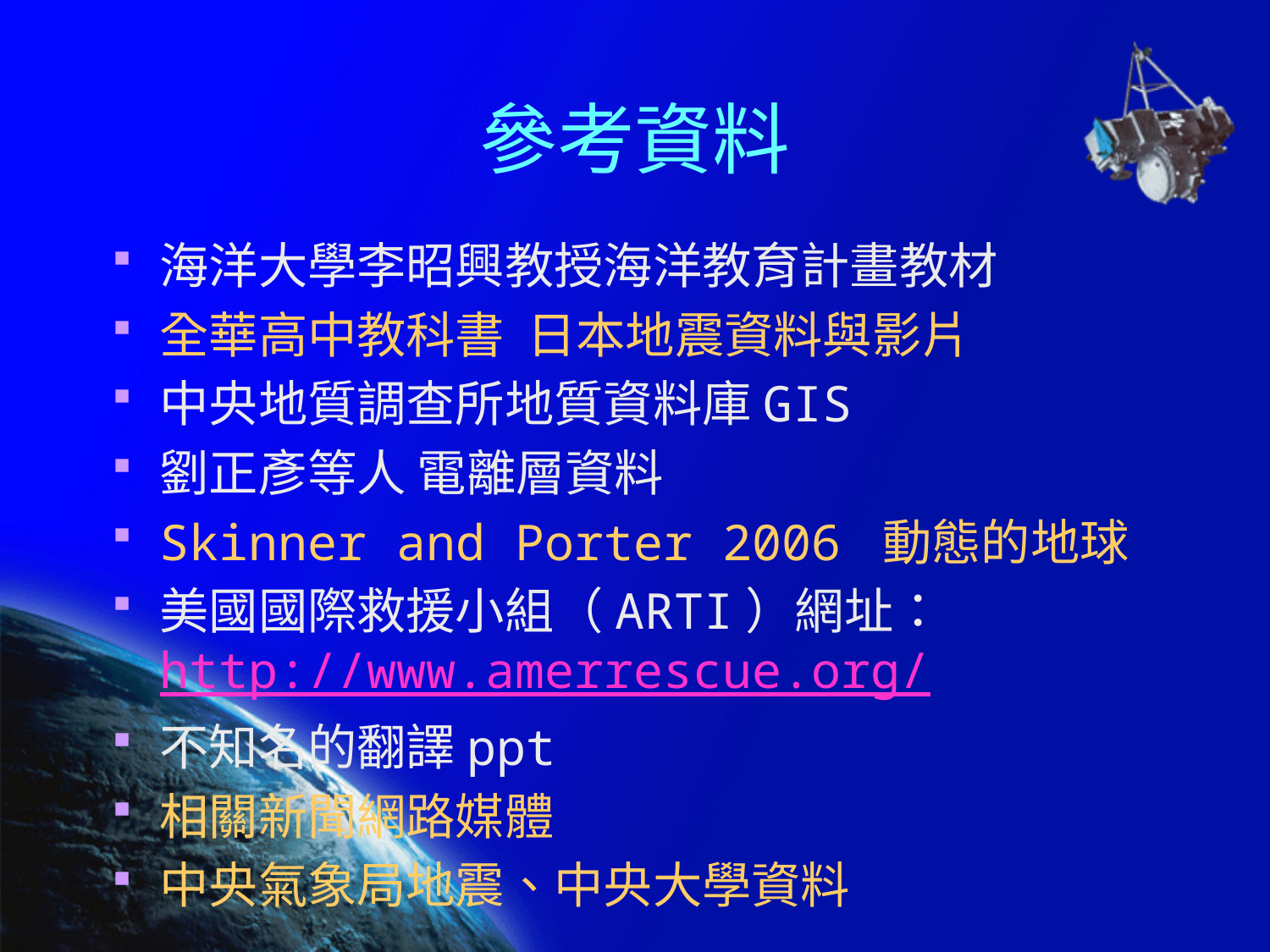

# 參考資料
海洋大學李昭興教授海洋教育計畫教材
全華高中教科書  日本地震資料與影片
中央地質調查所地質資料庫GIS
劉正彥等人 電離層資料
Skinner and Porter 2006 動態的地球
美國國際救援小組（ARTI）網址： http://www.amerrescue.org/
不知名的翻譯ppt
相關新聞網路媒體
中央氣象局地震、中央大學資料